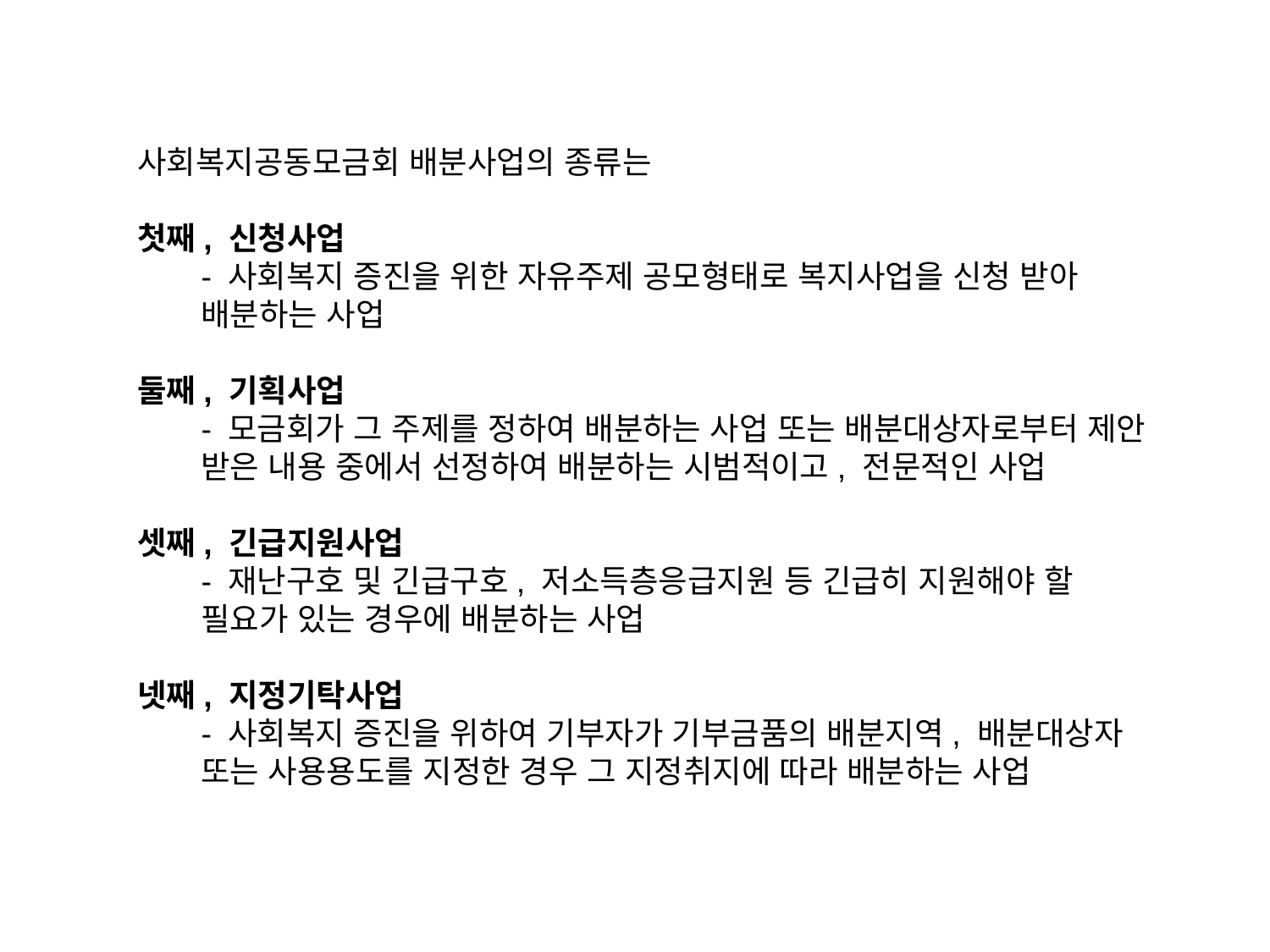

사회복지공동모금회 배분사업의 종류는

첫째, 신청사업
- 사회복지 증진을 위한 자유주제 공모형태로 복지사업을 신청 받아 배분하는 사업

둘째, 기획사업
- 모금회가 그 주제를 정하여 배분하는 사업 또는 배분대상자로부터 제안 받은 내용 중에서 선정하여 배분하는 시범적이고, 전문적인 사업

셋째, 긴급지원사업
- 재난구호 및 긴급구호, 저소득층응급지원 등 긴급히 지원해야 할 필요가 있는 경우에 배분하는 사업

넷째, 지정기탁사업
- 사회복지 증진을 위하여 기부자가 기부금품의 배분지역, 배분대상자 또는 사용용도를 지정한 경우 그 지정취지에 따라 배분하는 사업